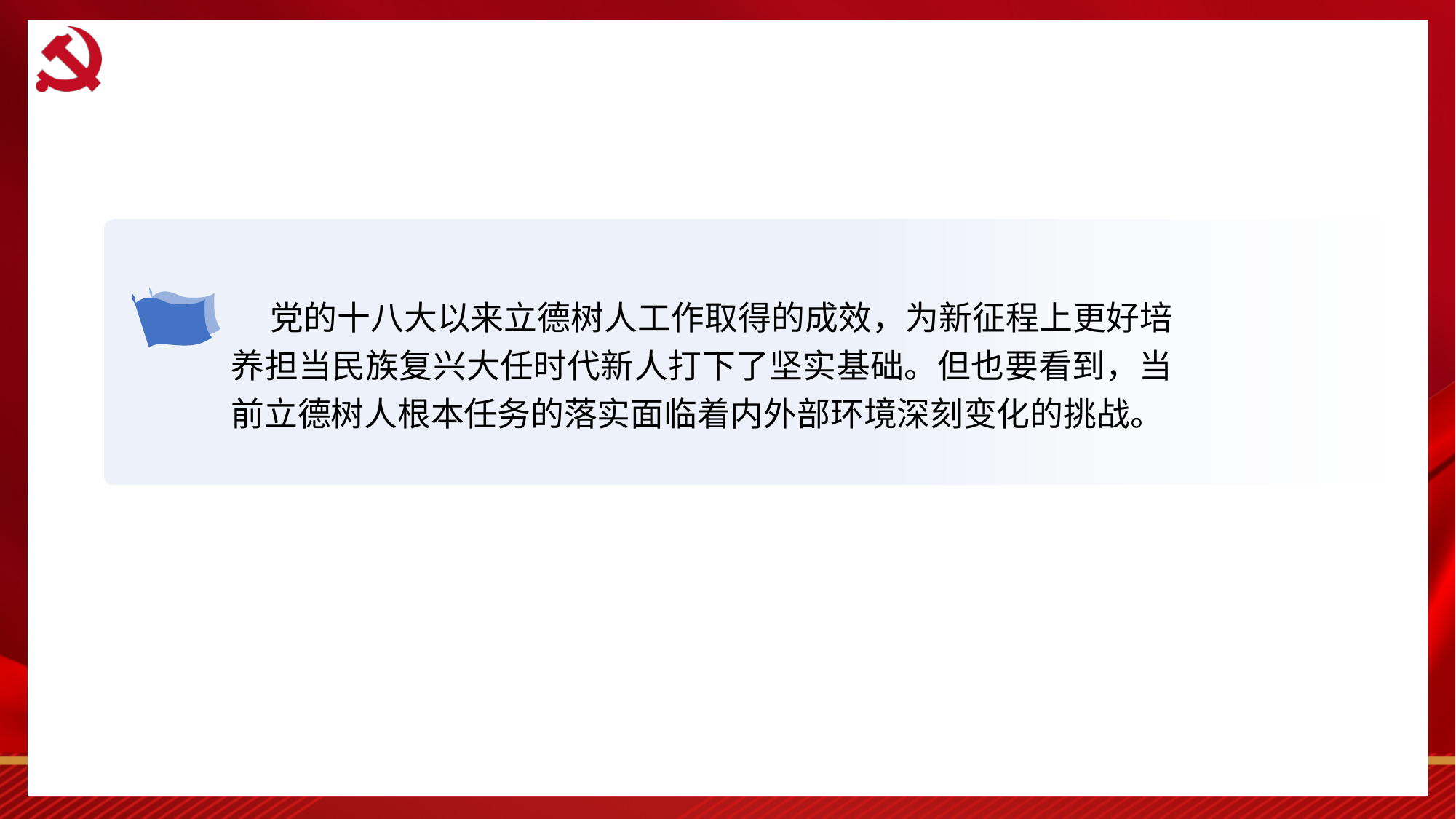

党的十八大以来立德树人工作取得的成效，为新征程上更好培养担当民族复兴大任时代新人打下了坚实基础。但也要看到，当前立德树人根本任务的落实面临着内外部环境深刻变化的挑战。